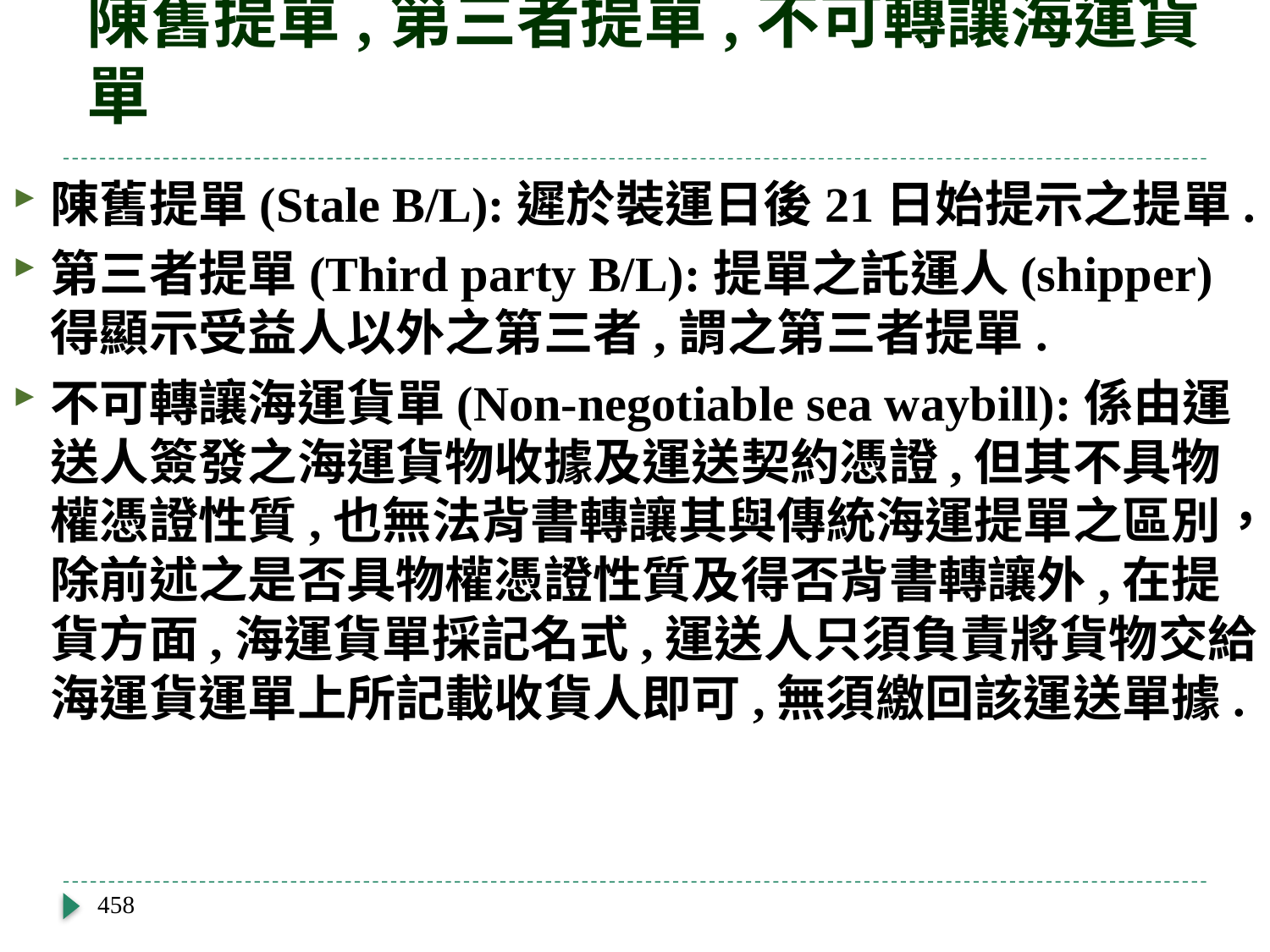

# 陳舊提單,第三者提單,不可轉讓海運貨單
陳舊提單(Stale B/L):遲於裝運日後21日始提示之提單.
第三者提單(Third party B/L):提單之託運人(shipper)得顯示受益人以外之第三者,謂之第三者提單.
不可轉讓海運貨單(Non-negotiable sea waybill):係由運送人簽發之海運貨物收據及運送契約憑證,但其不具物權憑證性質,也無法背書轉讓其與傳統海運提單之區別，除前述之是否具物權憑證性質及得否背書轉讓外,在提貨方面,海運貨單採記名式,運送人只須負責將貨物交給海運貨運單上所記載收貨人即可,無須繳回該運送單據.
458